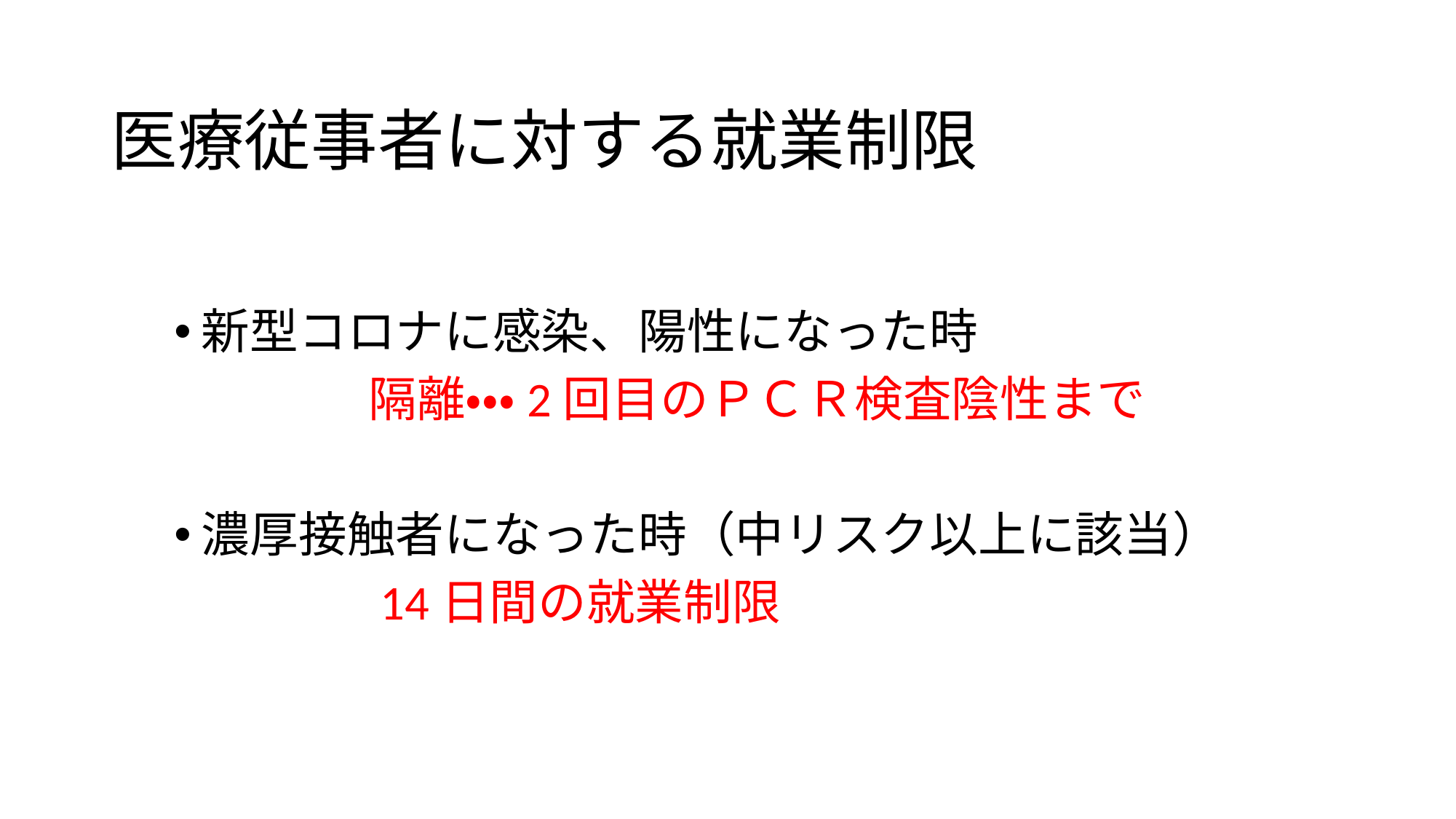

# 医療従事者に対する就業制限
新型コロナに感染、陽性になった時
　　　　隔離・・・2回目のＰＣＲ検査陰性まで

濃厚接触者になった時（中リスク以上に該当）
　　　　14日間の就業制限